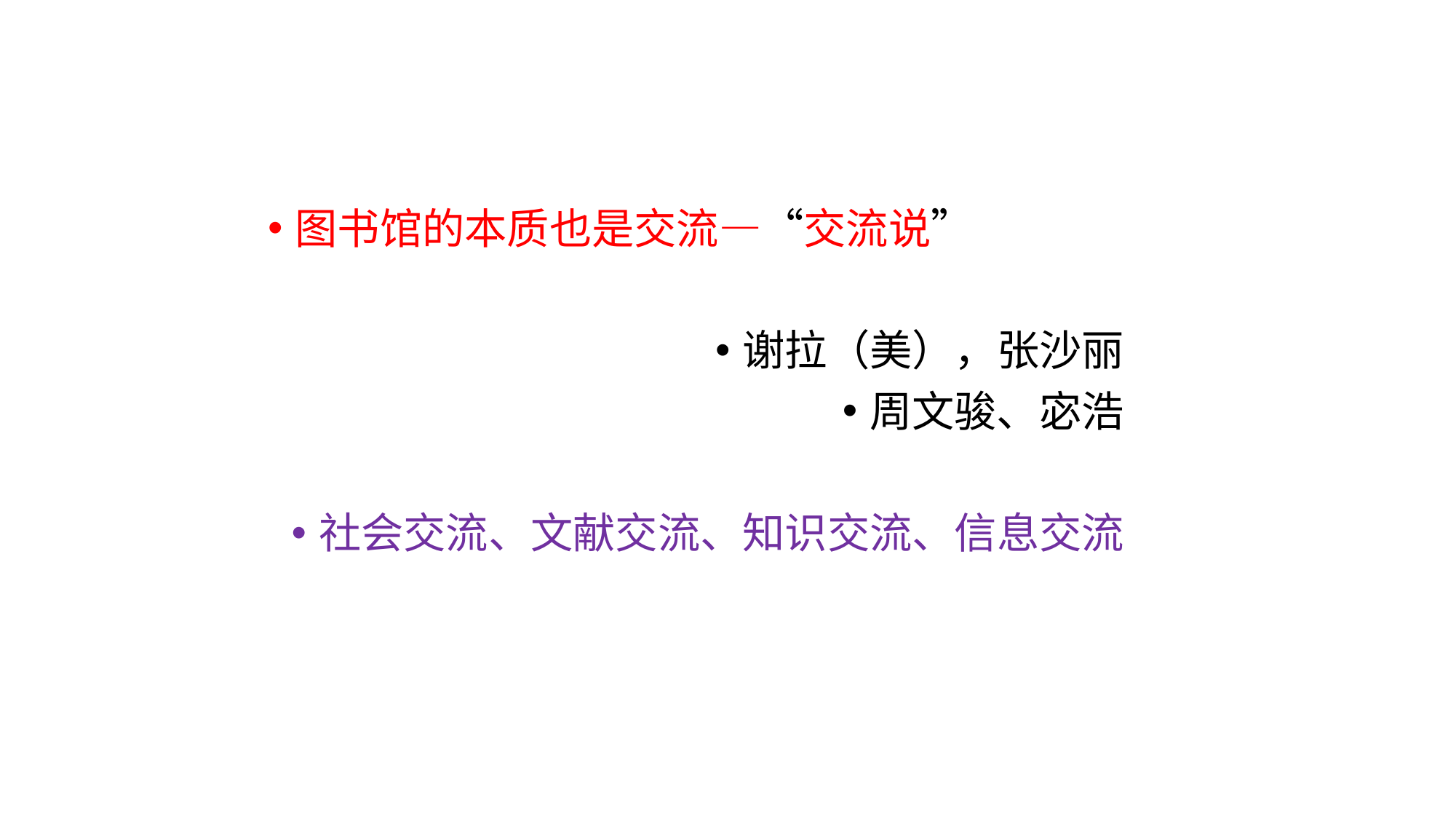

#
图书馆的本质也是交流—“交流说”

谢拉（美），张沙丽
周文骏、宓浩

社会交流、文献交流、知识交流、信息交流